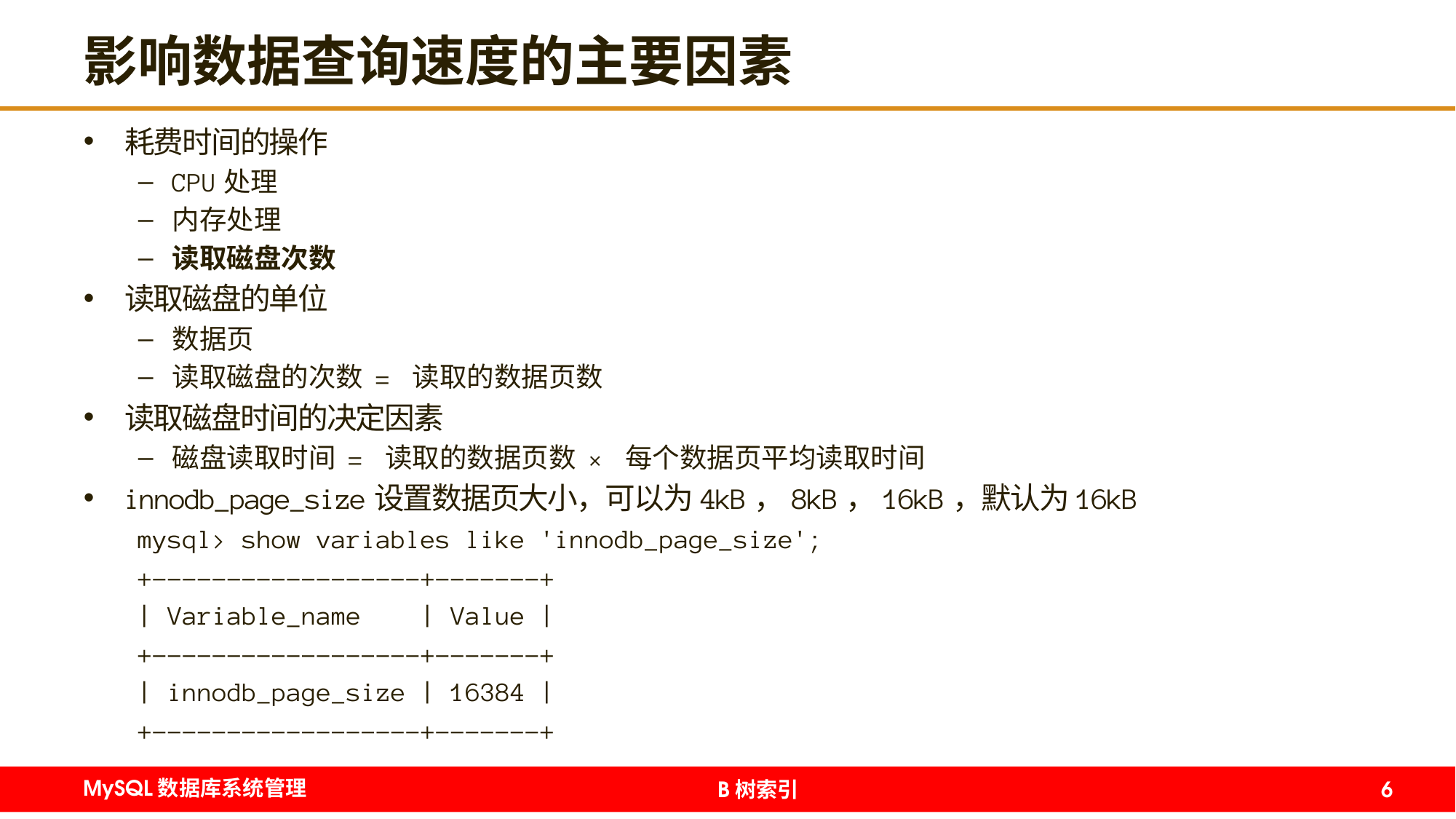

# 影响数据查询速度的主要因素
耗费时间的操作
CPU处理
内存处理
读取磁盘次数
读取磁盘的单位
数据页
读取磁盘的次数 = 读取的数据页数
读取磁盘时间的决定因素
磁盘读取时间 = 读取的数据页数 × 每个数据页平均读取时间
innodb_page_size设置数据页大小，可以为4kB，8kB，16kB，默认为16kB
mysql> show variables like 'innodb_page_size';
+------------------+-------+
| Variable_name    | Value |
+------------------+-------+
| innodb_page_size | 16384 |
+------------------+-------+